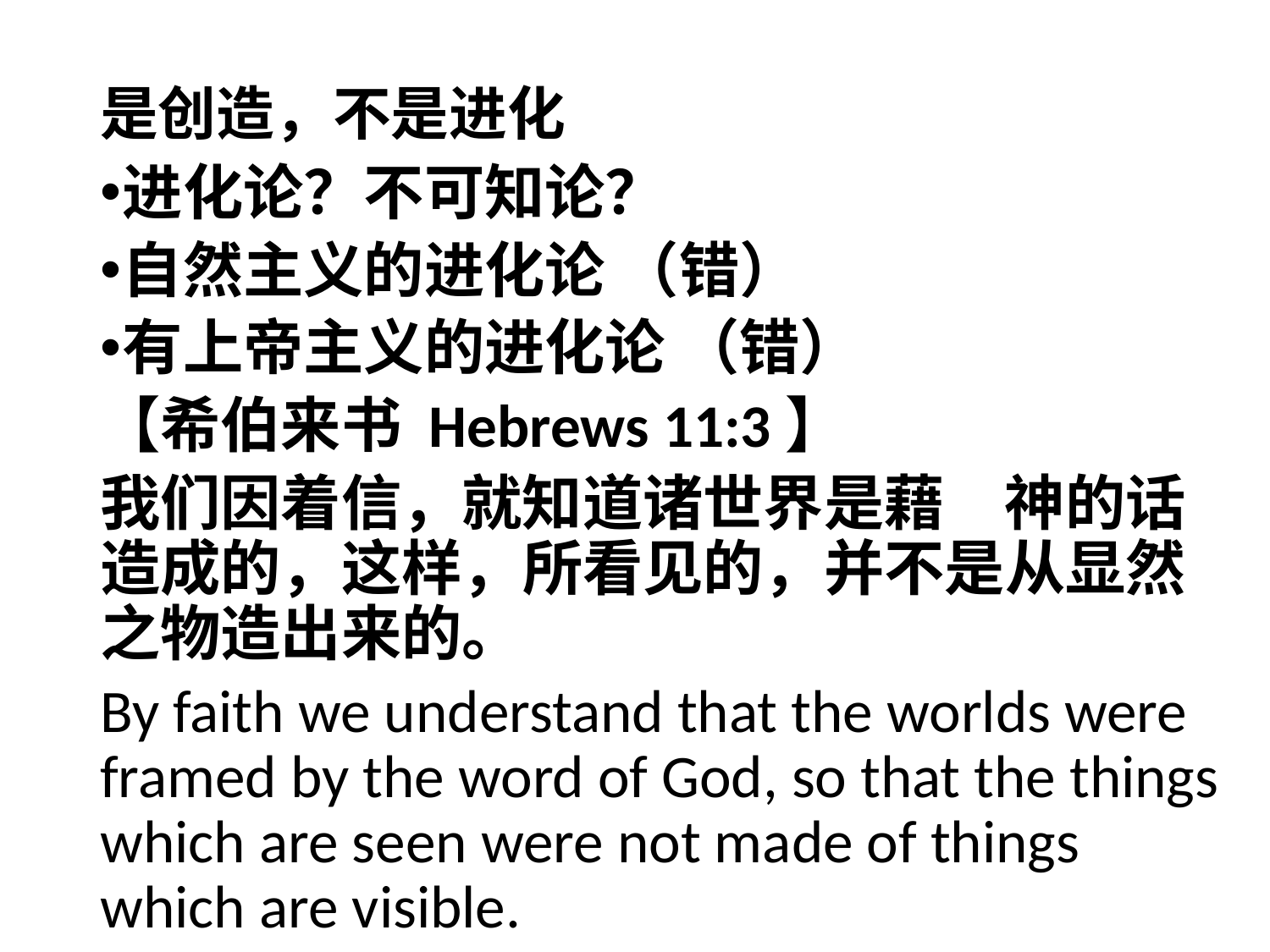

# 是创造，不是进化
进化论？不可知论？
自然主义的进化论 （错）
有上帝主义的进化论 （错）
【希伯来书 Hebrews 11:3】
我们因着信，就知道诸世界是藉　神的话造成的，这样，所看见的，并不是从显然之物造出来的。
By faith we understand that the worlds were framed by the word of God, so that the things which are seen were not made of things which are visible.